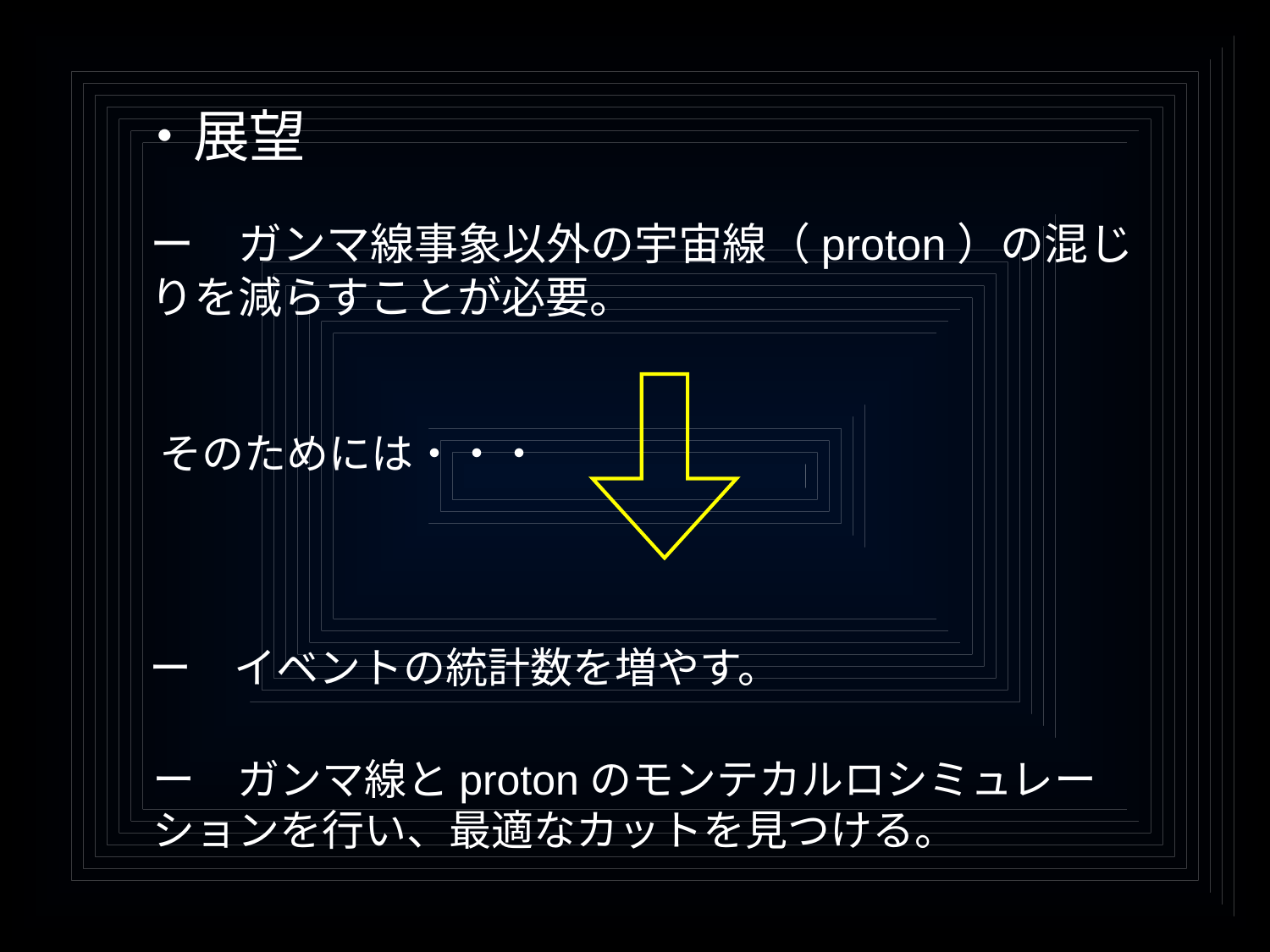

# ・展望
ー　ガンマ線事象以外の宇宙線（proton）の混じりを減らすことが必要。

そのためには・・・
ー　イベントの統計数を増やす。
ー　ガンマ線とprotonのモンテカルロシミュレーションを行い、最適なカットを見つける。